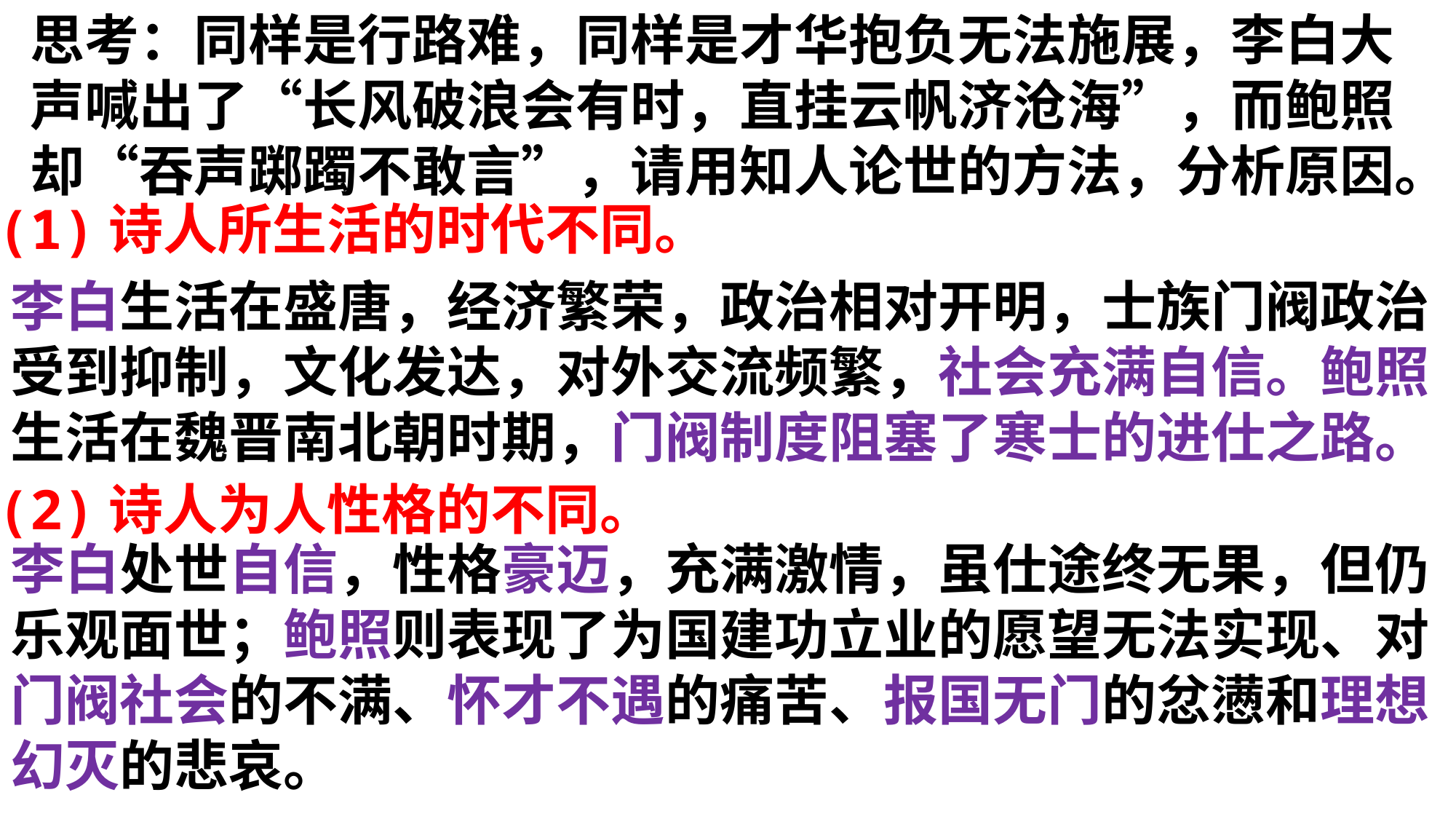

思考：同样是行路难，同样是才华抱负无法施展，李白大声喊出了“长风破浪会有时，直挂云帆济沧海”，而鲍照却“吞声踯躅不敢言”，请用知人论世的方法，分析原因。
(1)诗人所生活的时代不同。
李白生活在盛唐，经济繁荣，政治相对开明，士族门阀政治受到抑制，文化发达，对外交流频繁，社会充满自信。鲍照生活在魏晋南北朝时期，门阀制度阻塞了寒士的进仕之路。
(2)诗人为人性格的不同。
李白处世自信，性格豪迈，充满激情，虽仕途终无果，但仍乐观面世；鲍照则表现了为国建功立业的愿望无法实现、对门阀社会的不满、怀才不遇的痛苦、报国无门的忿懑和理想幻灭的悲哀。